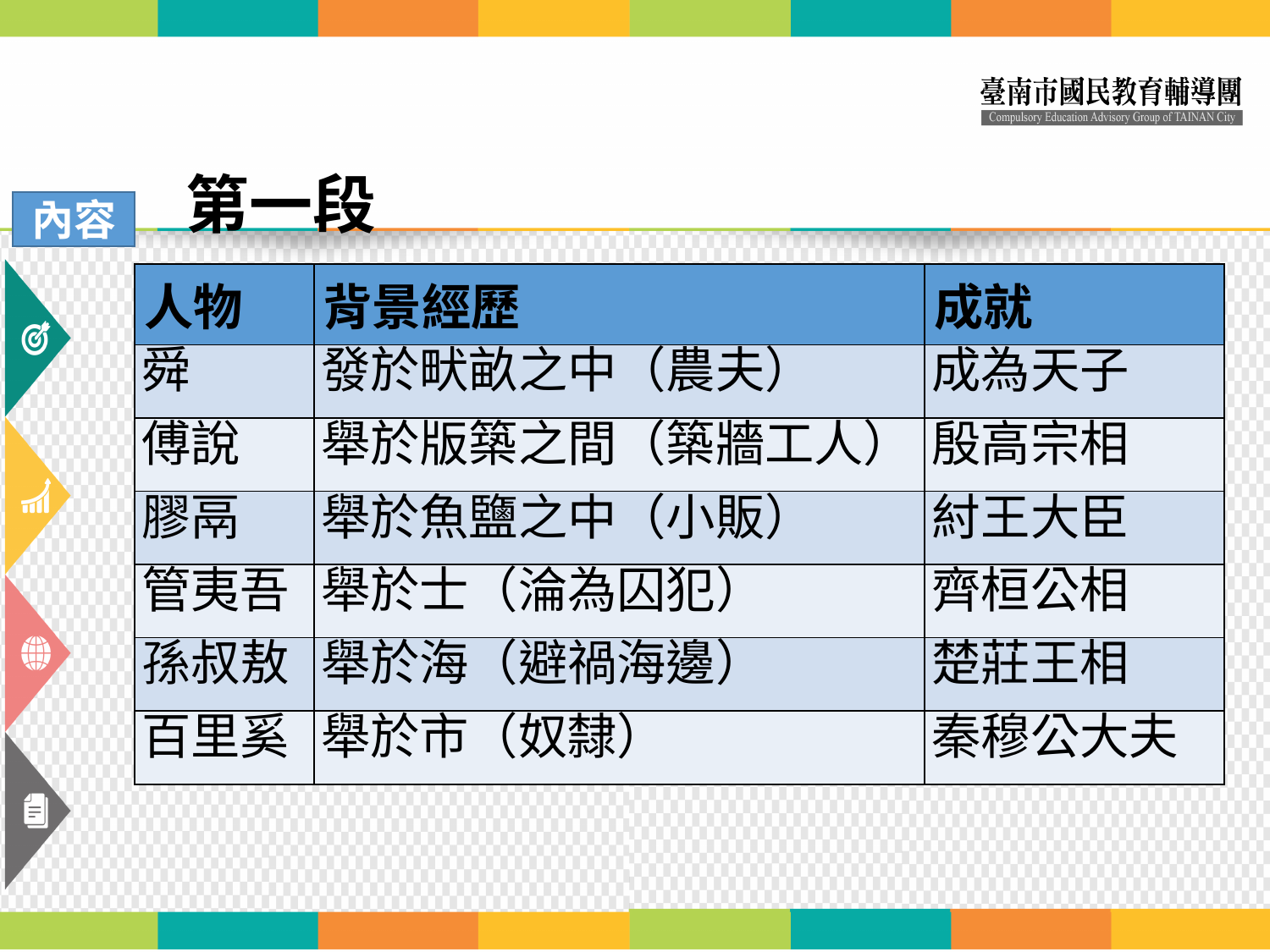

# 第一段
內容
| 人物 | 背景經歷 | 成就 |
| --- | --- | --- |
| 舜 | 發於畎畝之中（農夫） | 成為天子 |
| 傅說 | 舉於版築之間（築牆工人） | 殷高宗相 |
| 膠鬲 | 舉於魚鹽之中（小販） | 紂王大臣 |
| 管夷吾 | 舉於士（淪為囚犯） | 齊桓公相 |
| 孫叔敖 | 舉於海（避禍海邊） | 楚莊王相 |
| 百里奚 | 舉於市（奴隸） | 秦穆公大夫 |